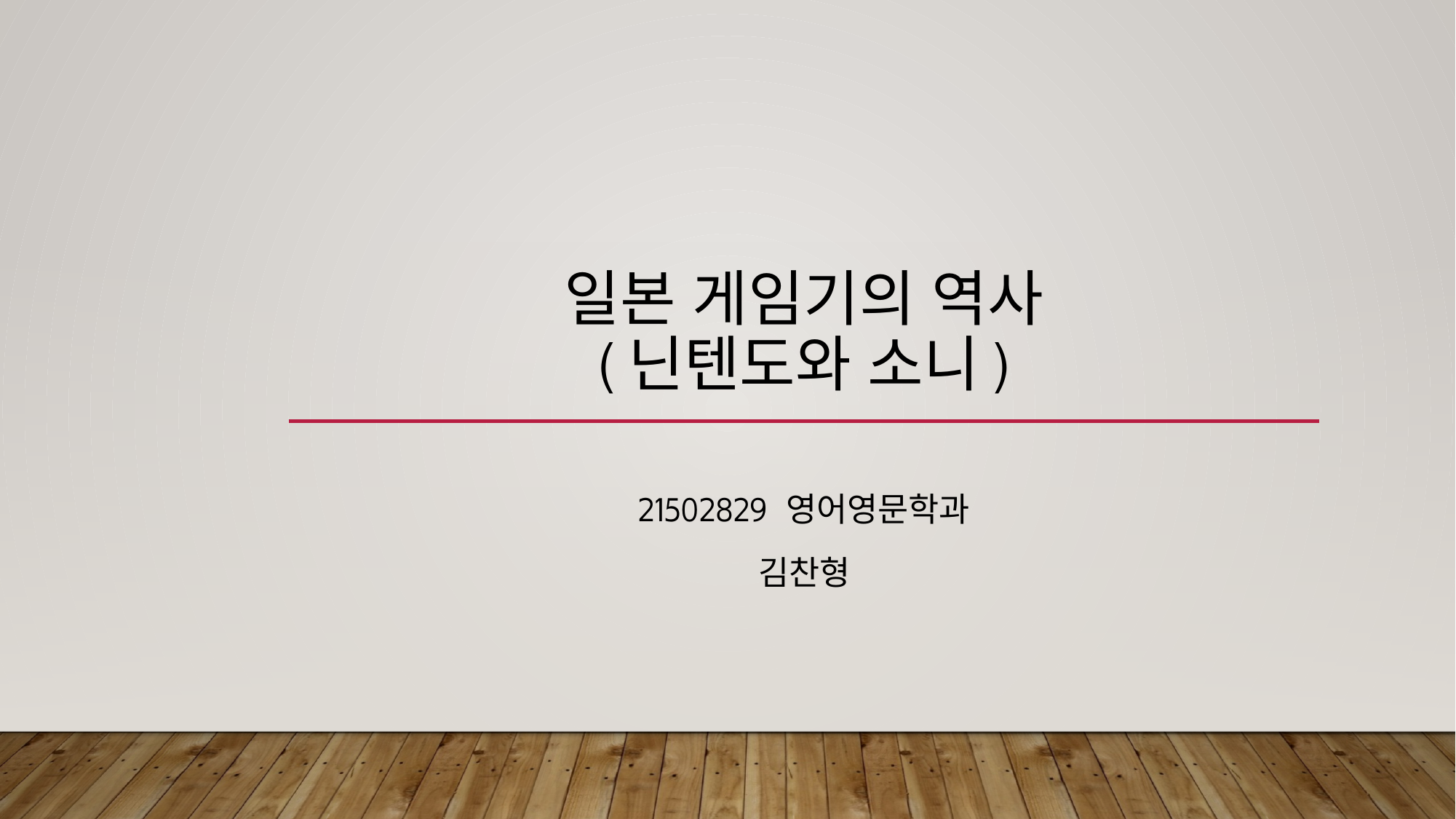

# 일본 게임기의 역사 (닌텐도와 소니)

21502829 영어영문학과
김찬형